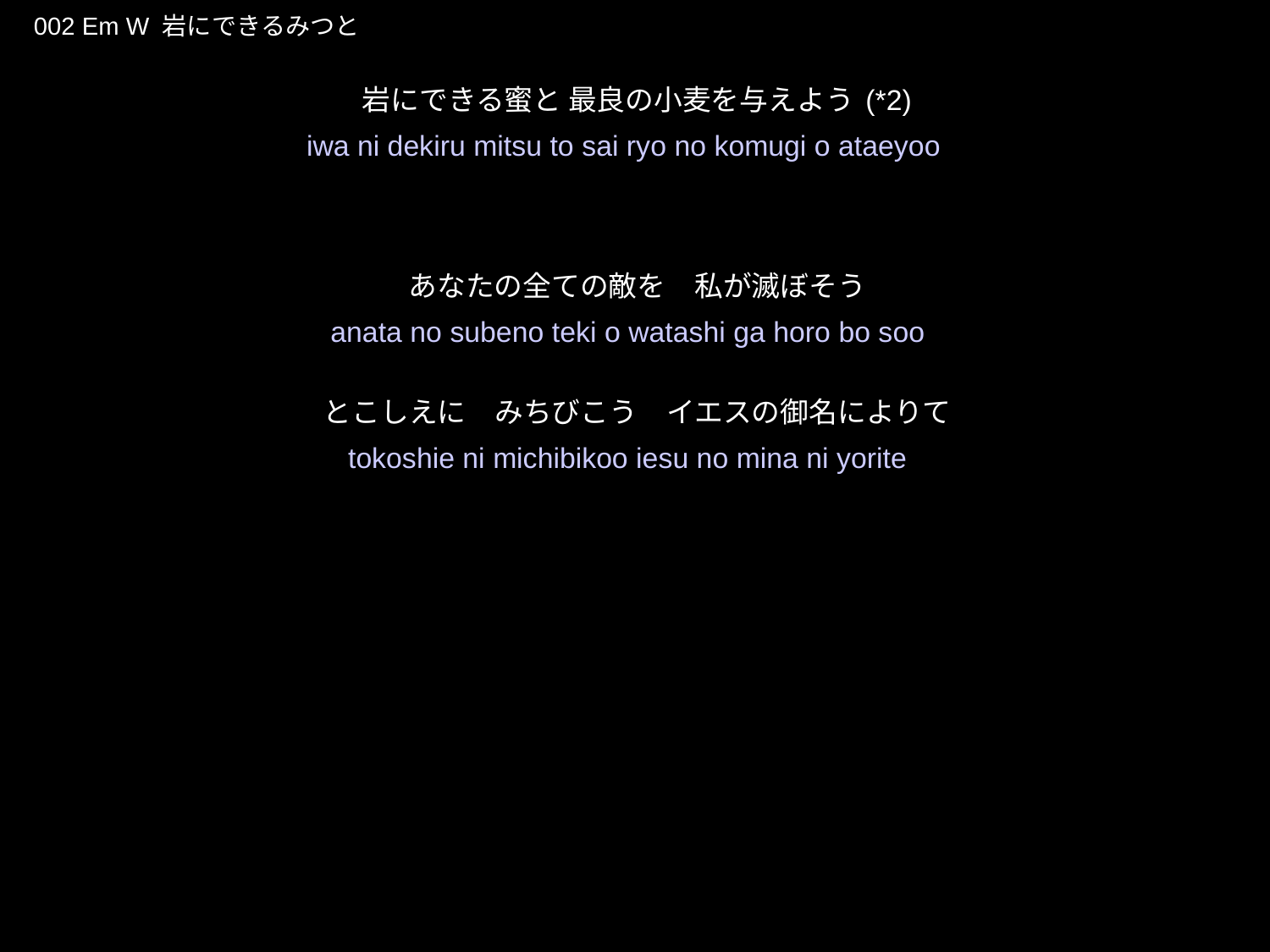

いわにできるみつと
★W
002 Em W 岩にできるみつと
岩にできる蜜と 最良の小麦を与えよう(*2)
あなたの全ての敵を　私が滅ぼそう
とこしえに　みちびこう　イエスの御名によりて
★５
iwa ni dekiru mitsu to sai ryo no komugi o ataeyoo
anata no subeno teki o watashi ga horo bo soo
tokoshie ni michibikoo iesu no mina ni yorite